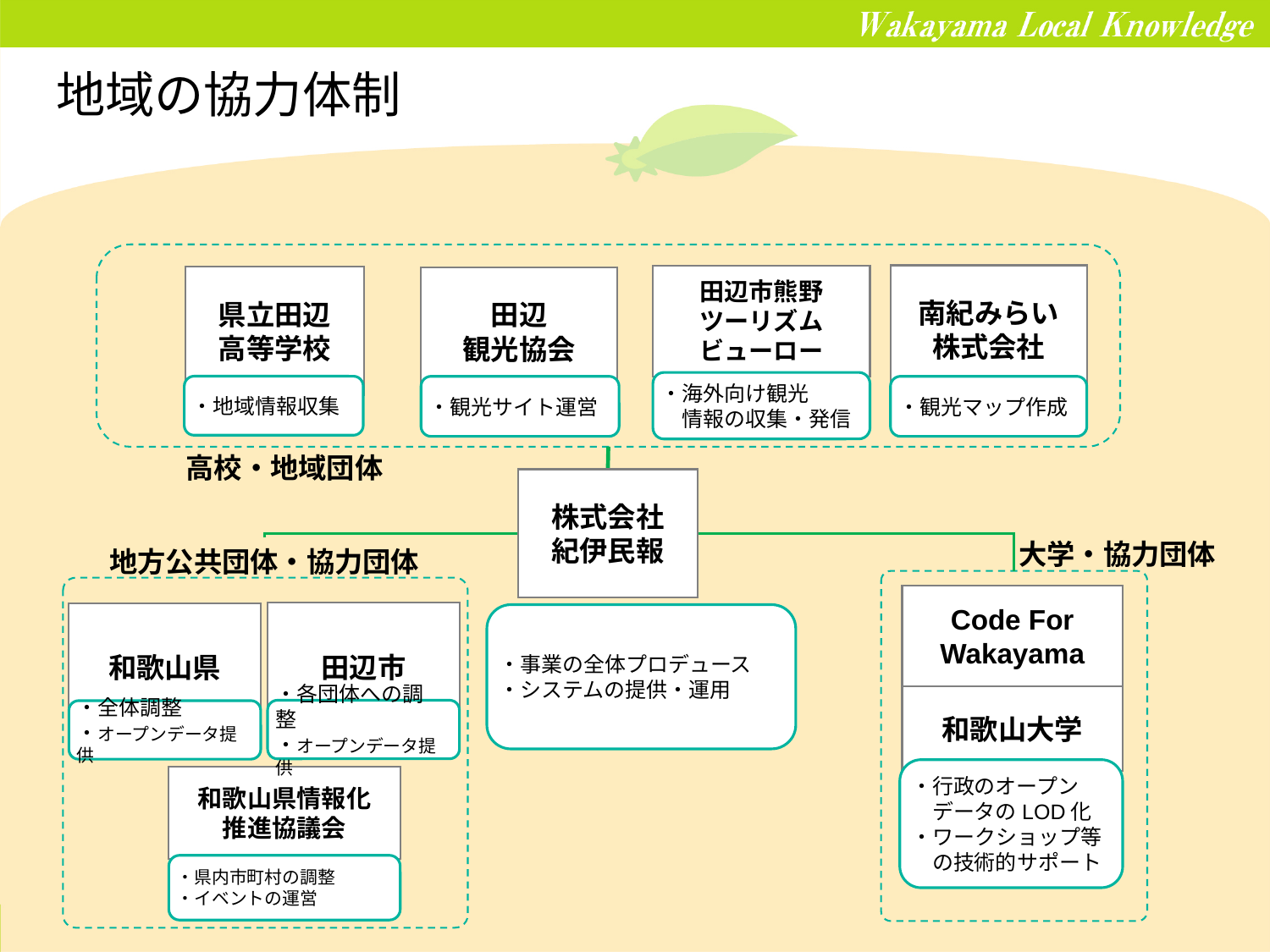

# 地域の協力体制

南紀みらい
株式会社
田辺市熊野
ツーリズム
ビューロー
県立田辺
高等学校
田辺
観光協会
・海外向け観光
　情報の収集・発信
・地域情報収集
・観光サイト運営
・観光マップ作成
高校・地域団体
株式会社
紀伊民報
大学・協力団体
地方公共団体・協力団体

Code For Wakayama
田辺市
和歌山県
・事業の全体プロデュース
・システムの提供・運用
和歌山大学
・各団体への調整
・オープンデータ提供
・全体調整
・オープンデータ提供
・行政のオープン
　データのLOD化
・ワークショップ等
　の技術的サポート
和歌山県情報化
推進協議会
・県内市町村の調整
・イベントの運営